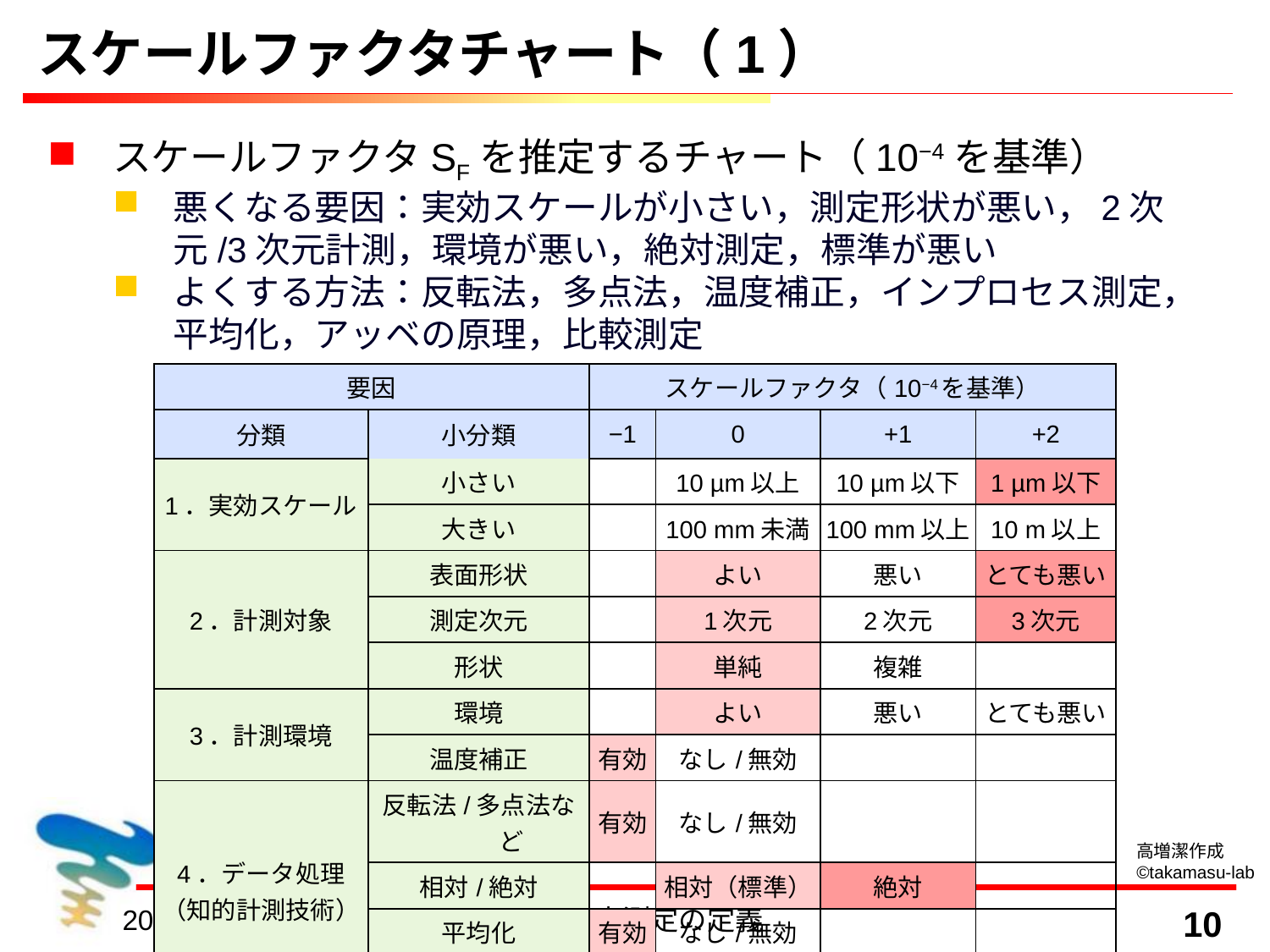

# スケールファクタチャート（1）
スケールファクタSFを推定するチャート（10−4を基準）
悪くなる要因：実効スケールが小さい，測定形状が悪い，2次元/3次元計測，環境が悪い，絶対測定，標準が悪い
よくする方法：反転法，多点法，温度補正，インプロセス測定，平均化，アッベの原理，比較測定
| 要因 |  | スケールファクタ（10−4を基準） |  |  |  |
| --- | --- | --- | --- | --- | --- |
| 分類 | 小分類 | −1 | 0 | +1 | +2 |
| 1．実効スケール | 小さい |  | 10 µm以上 | 10 µm以下 | 1 µm以下 |
|  | 大きい |  | 100 mm未満 | 100 mm以上 | 10 m以上 |
| 2．計測対象 | 表面形状 |  | よい | 悪い | とても悪い |
|  | 測定次元 |  | 1次元 | 2次元 | 3次元 |
|  | 形状 |  | 単純 | 複雑 |  |
| 3．計測環境 | 環境 |  | よい | 悪い | とても悪い |
|  | 温度補正 | 有効 | なし/無効 |  |  |
| 4．データ処理 （知的計測技術） | 反転法/多点法など | 有効 | なし/無効 |  |  |
|  | 相対/絶対 |  | 相対（標準） | 絶対 |  |
|  | 平均化 | 有効 | なし/無効 |  |  |
|  | アッベの原理 | 有効 | なし/無効 |  |  |
高増潔作成©takamasu-lab
2022年5月8日
精密測定の定義
10